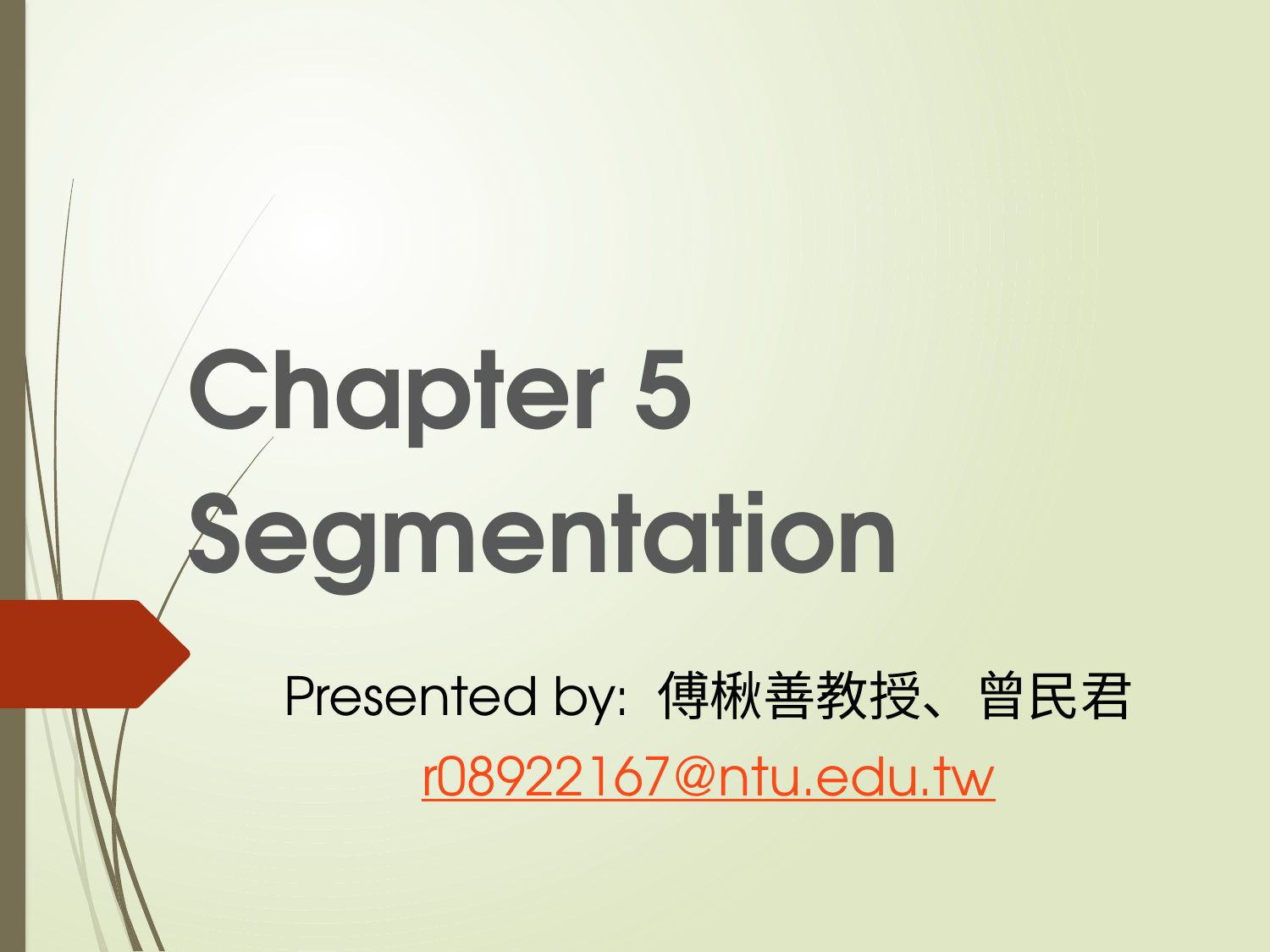

Chapter 5
Segmentation
Presented by: 傅楸善教授、曾民君
r08922167@ntu.edu.tw